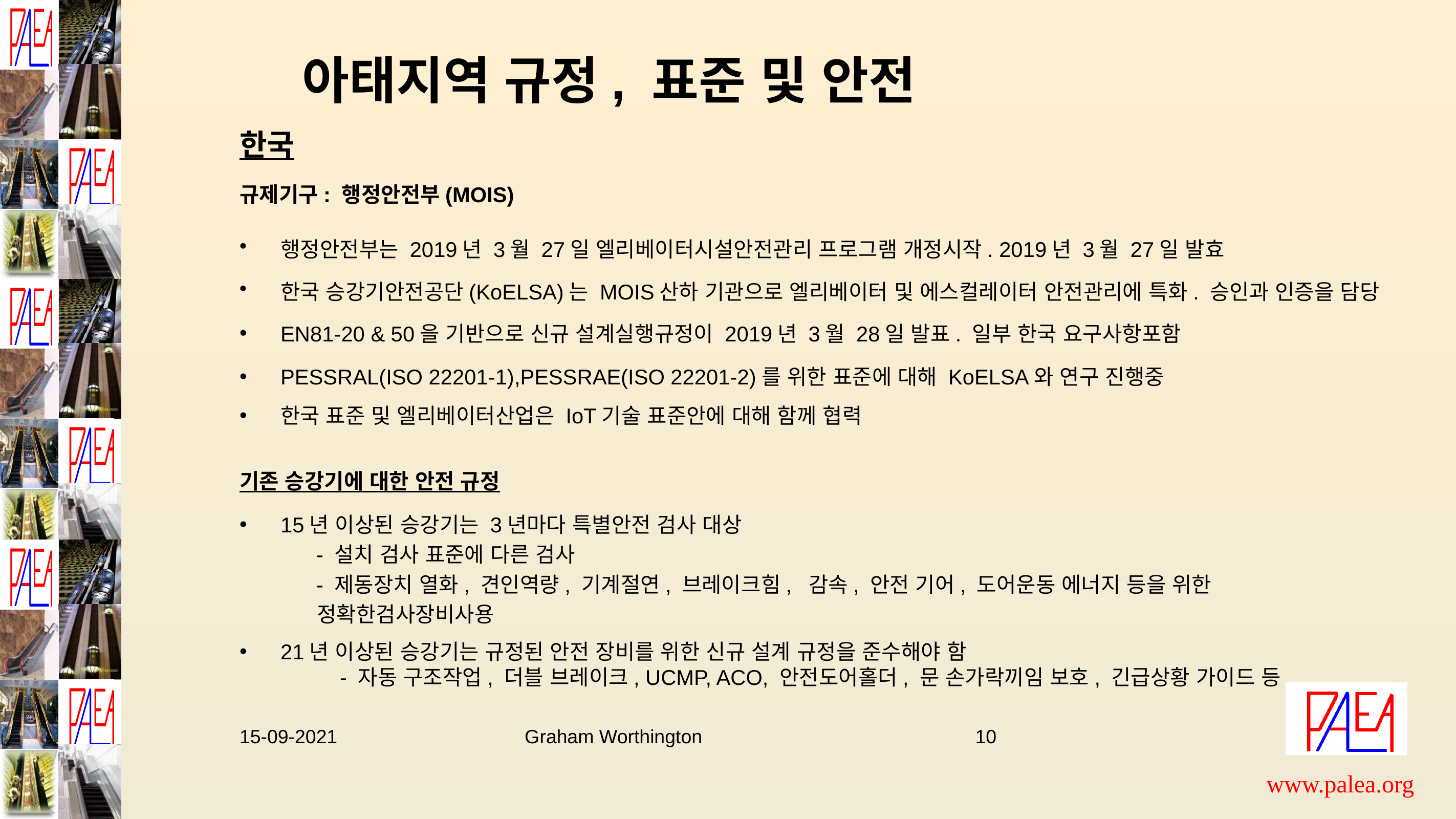

아태지역 규정, 표준 및 안전
한국

규제기구: 행정안전부(MOIS)

행정안전부는 2019년 3월 27일 엘리베이터시설안전관리 프로그램 개정시작. 2019년 3월 27일 발효
한국 승강기안전공단(KoELSA)는 MOIS산하 기관으로 엘리베이터 및 에스컬레이터 안전관리에 특화. 승인과 인증을 담당

EN81-20 & 50을 기반으로 신규 설계실행규정이 2019년 3월 28일 발표. 일부 한국 요구사항포함

PESSRAL(ISO 22201-1),PESSRAE(ISO 22201-2)를 위한 표준에 대해 KoELSA와 연구 진행중

한국 표준 및 엘리베이터산업은 IoT기술 표준안에 대해 함께 협력

기존 승강기에 대한 안전 규정

15년 이상된 승강기는 3년마다 특별안전 검사 대상
     	- 설치 검사 표준에 다른 검사
     	- 제동장치 열화, 견인역량, 기계절연, 브레이크힘,  감속, 안전 기어, 도어운동 에너지 등을 위한
            정확한검사장비사용

21년 이상된 승강기는 규정된 안전 장비를 위한 신규 설계 규정을 준수해야 함
      	    - 자동 구조작업, 더블 브레이크, UCMP, ACO, 안전도어홀더, 문 손가락끼임 보호, 긴급상황 가이드 등

15-09-2021                                   Graham Worthington                                                   10